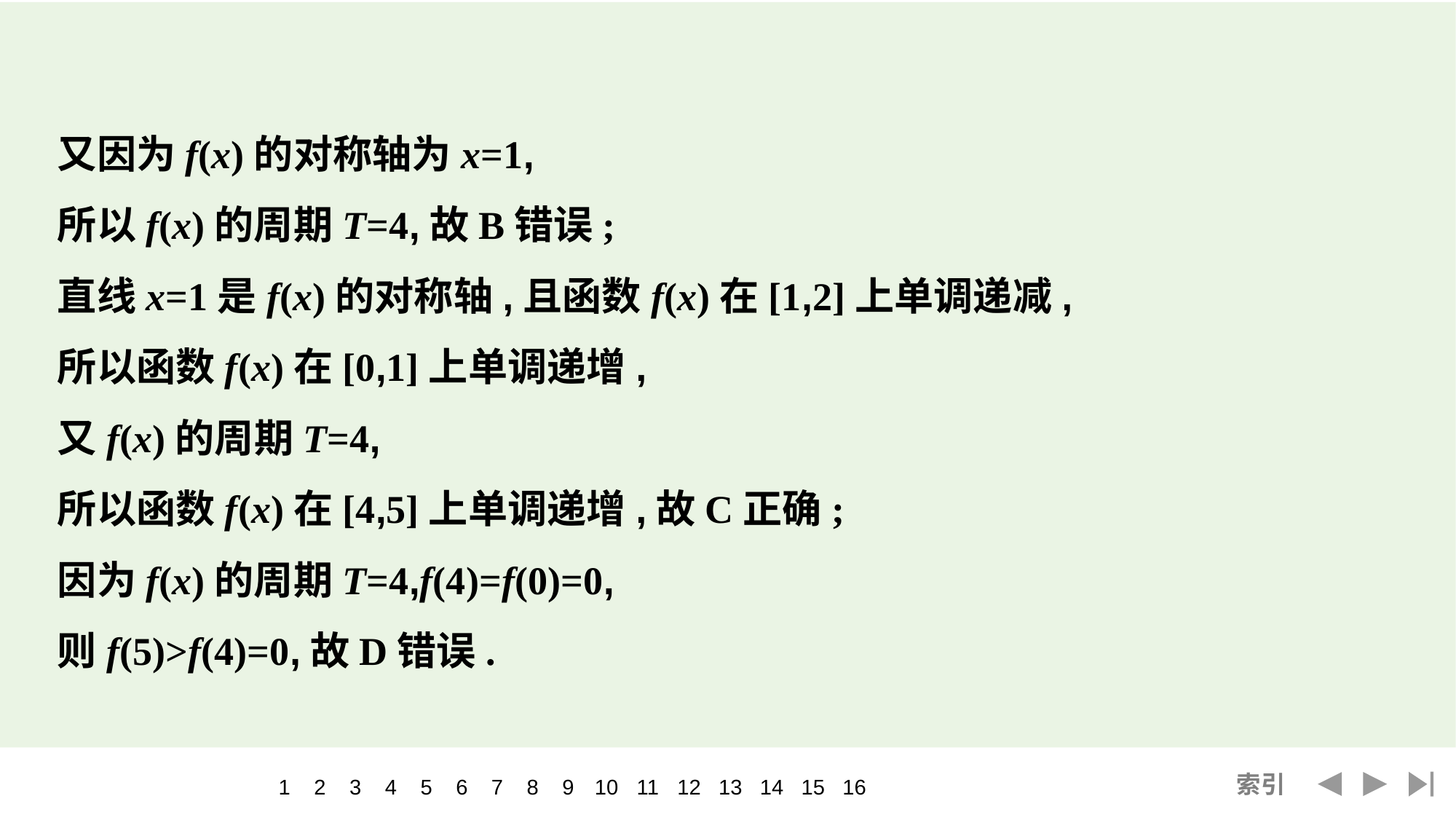

又因为f(x)的对称轴为x=1,
所以f(x)的周期T=4,故B错误;
直线x=1是f(x)的对称轴,且函数f(x)在[1,2]上单调递减,
所以函数f(x)在[0,1]上单调递增,
又f(x)的周期T=4,
所以函数f(x)在[4,5]上单调递增,故C正确;
因为f(x)的周期T=4,f(4)=f(0)=0,
则f(5)>f(4)=0,故D错误.